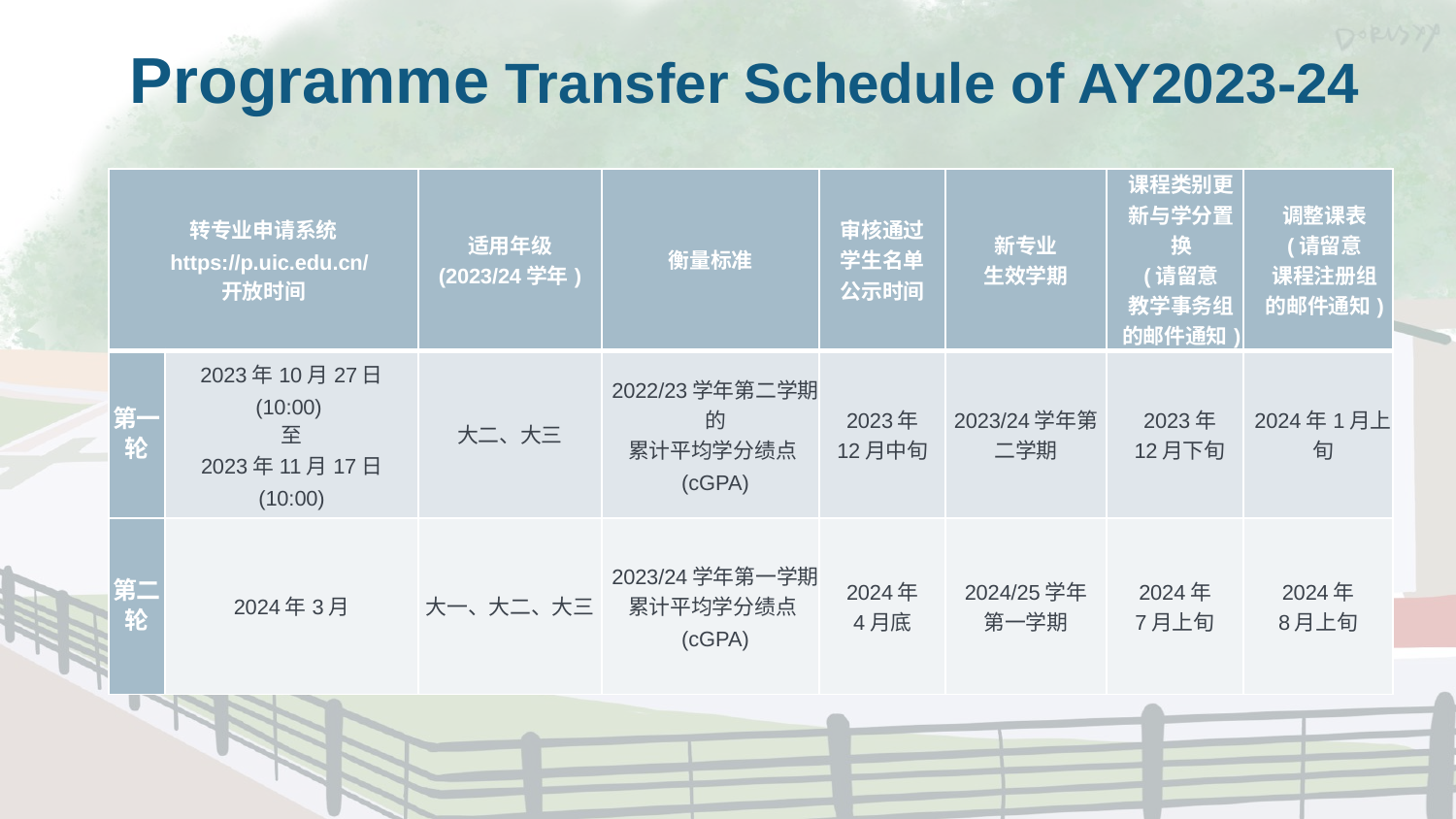

Programme Transfer Schedule of AY2023-24
| 转专业申请系统 https://p.uic.edu.cn/ 开放时间 |  | 适用年级 (2023/24学年) | 衡量标准 | 审核通过 学生名单 公示时间 | 新专业 生效学期 | 课程类别更新与学分置换 (请留意 教学事务组 的邮件通知) | 调整课表 (请留意 课程注册组 的邮件通知) |
| --- | --- | --- | --- | --- | --- | --- | --- |
| 第一轮 | 2023年10月27日 (10:00) 至 2023年11月17日 (10:00) | 大二、大三 | 2022/23学年第二学期的 累计平均学分绩点(cGPA) | 2023年 12月中旬 | 2023/24学年第二学期 | 2023年 12月下旬 | 2024年1月上旬 |
| 第二轮 | 2024年3月 | 大一、大二、大三 | 2023/24学年第一学期 累计平均学分绩点(cGPA) | 2024年 4月底 | 2024/25学年 第一学期 | 2024年 7月上旬 | 2024年 8月上旬 |